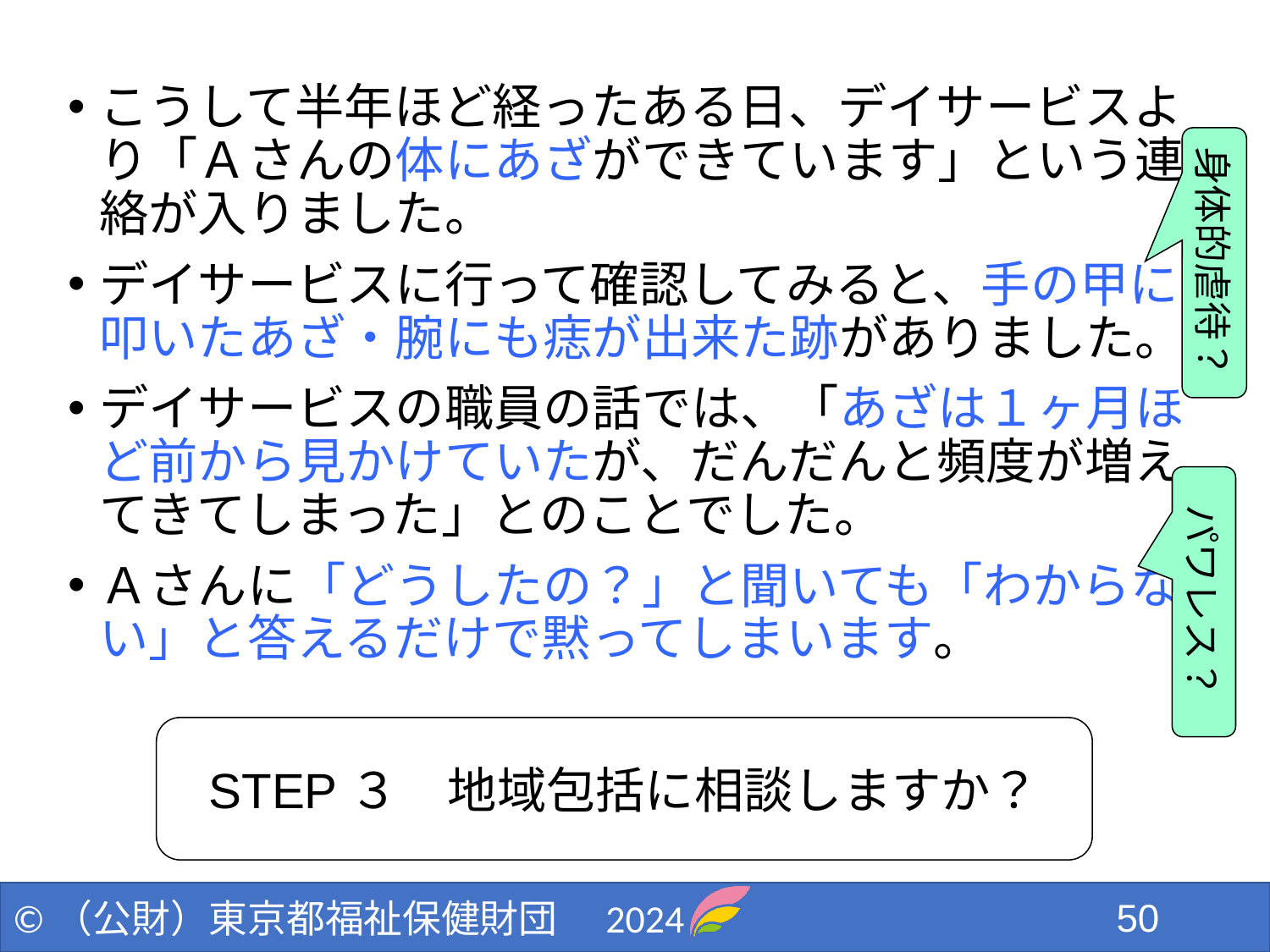

こうして半年ほど経ったある日、デイサービスより「Ａさんの体にあざができています」という連絡が入りました。
デイサービスに行って確認してみると、手の甲に叩いたあざ・腕にも痣が出来た跡がありました。
デイサービスの職員の話では、「あざは１ヶ月ほど前から見かけていたが、だんだんと頻度が増えてきてしまった」とのことでした。
Ａさんに「どうしたの？」と聞いても「わからない」と答えるだけで黙ってしまいます。
身体的虐待？
パワレス？
STEP３　地域包括に相談しますか？